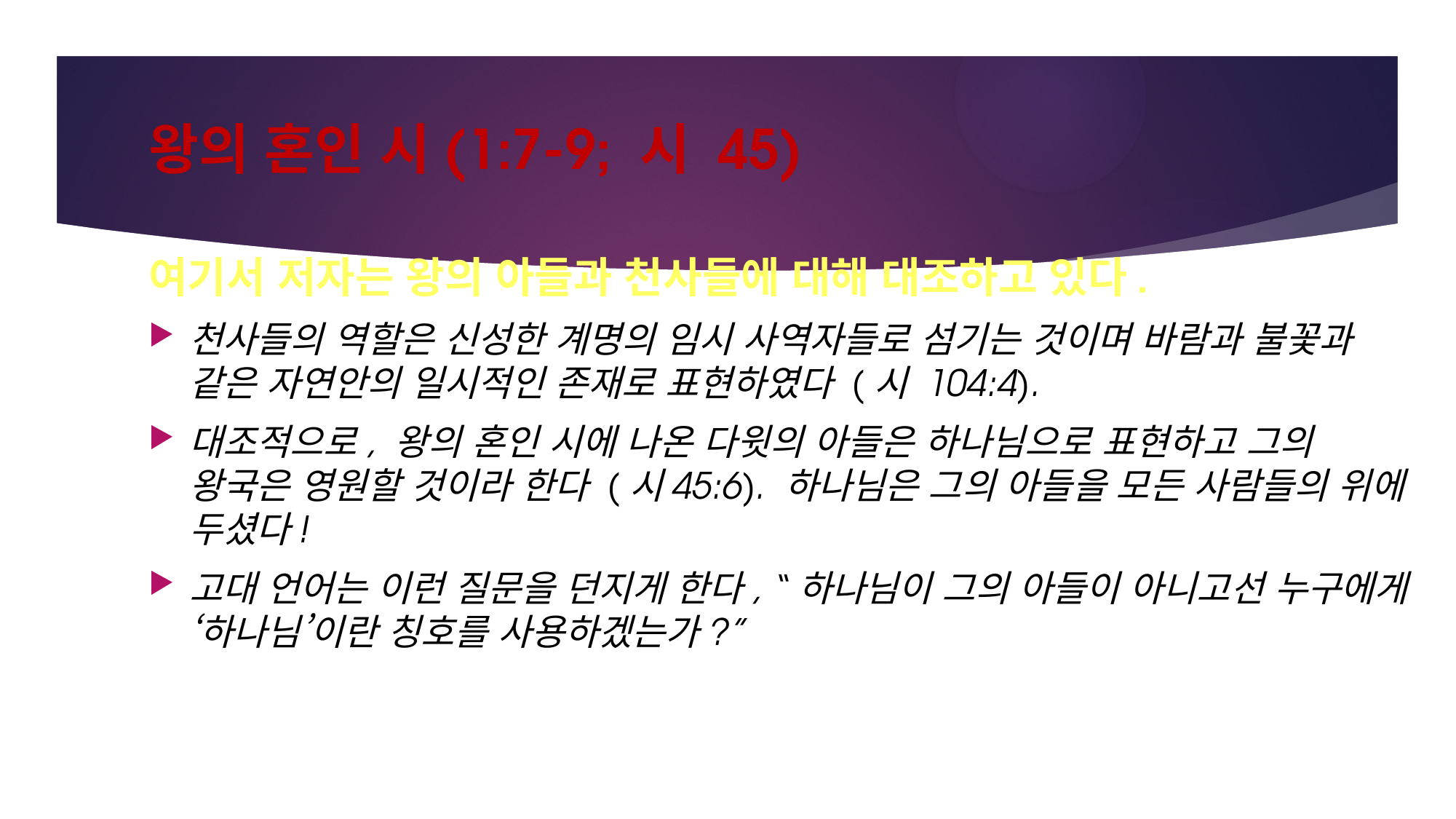

# 왕의 혼인 시(1:7-9; 시 45)
여기서 저자는 왕의 아들과 천사들에 대해 대조하고 있다.
천사들의 역할은 신성한 계명의 임시 사역자들로 섬기는 것이며 바람과 불꽃과 같은 자연안의 일시적인 존재로 표현하였다 (시 104:4).
대조적으로, 왕의 혼인 시에 나온 다윗의 아들은 하나님으로 표현하고 그의 왕국은 영원할 것이라 한다 (시45:6). 하나님은 그의 아들을 모든 사람들의 위에 두셨다!
고대 언어는 이런 질문을 던지게 한다, “하나님이 그의 아들이 아니고선 누구에게 ‘하나님’이란 칭호를 사용하겠는가?”